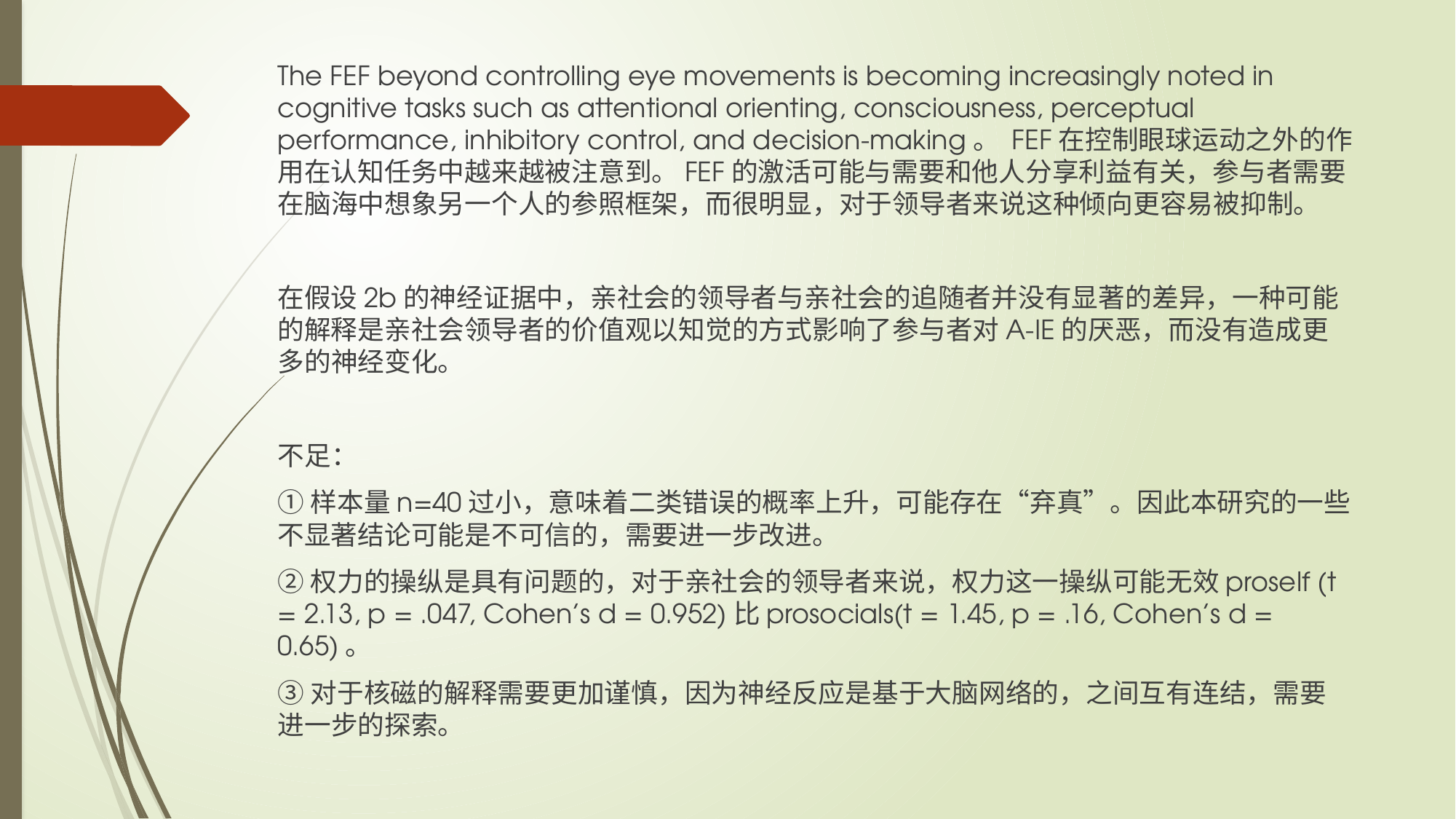

The FEF beyond controlling eye movements is becoming increasingly noted in cognitive tasks such as attentional orienting, consciousness, perceptual performance, inhibitory control, and decision-making。 FEF在控制眼球运动之外的作用在认知任务中越来越被注意到。FEF的激活可能与需要和他人分享利益有关，参与者需要在脑海中想象另一个人的参照框架，而很明显，对于领导者来说这种倾向更容易被抑制。

在假设2b的神经证据中，亲社会的领导者与亲社会的追随者并没有显著的差异，一种可能的解释是亲社会领导者的价值观以知觉的方式影响了参与者对A-IE的厌恶，而没有造成更多的神经变化。

不足：
①样本量n=40过小，意味着二类错误的概率上升，可能存在“弃真”。因此本研究的一些不显著结论可能是不可信的，需要进一步改进。
②权力的操纵是具有问题的，对于亲社会的领导者来说，权力这一操纵可能无效proself (t = 2.13, p = .047, Cohen’s d = 0.952)比prosocials(t = 1.45, p = .16, Cohen’s d = 0.65)。
③对于核磁的解释需要更加谨慎，因为神经反应是基于大脑网络的，之间互有连结，需要进一步的探索。